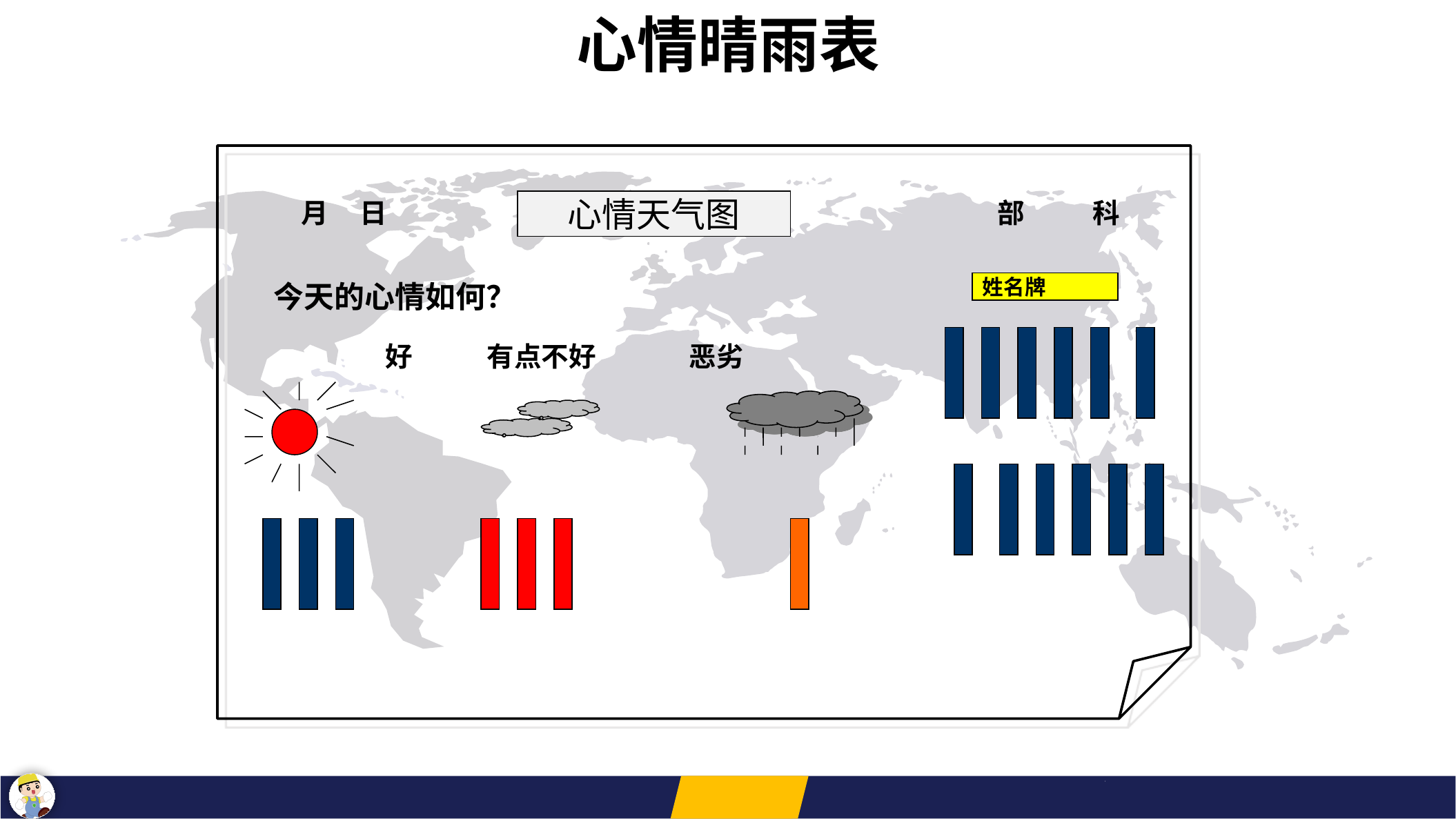

心情晴雨表

月     日
心情天气图
部           科
今天的心情如何？
姓名牌

好            有点不好               恶劣